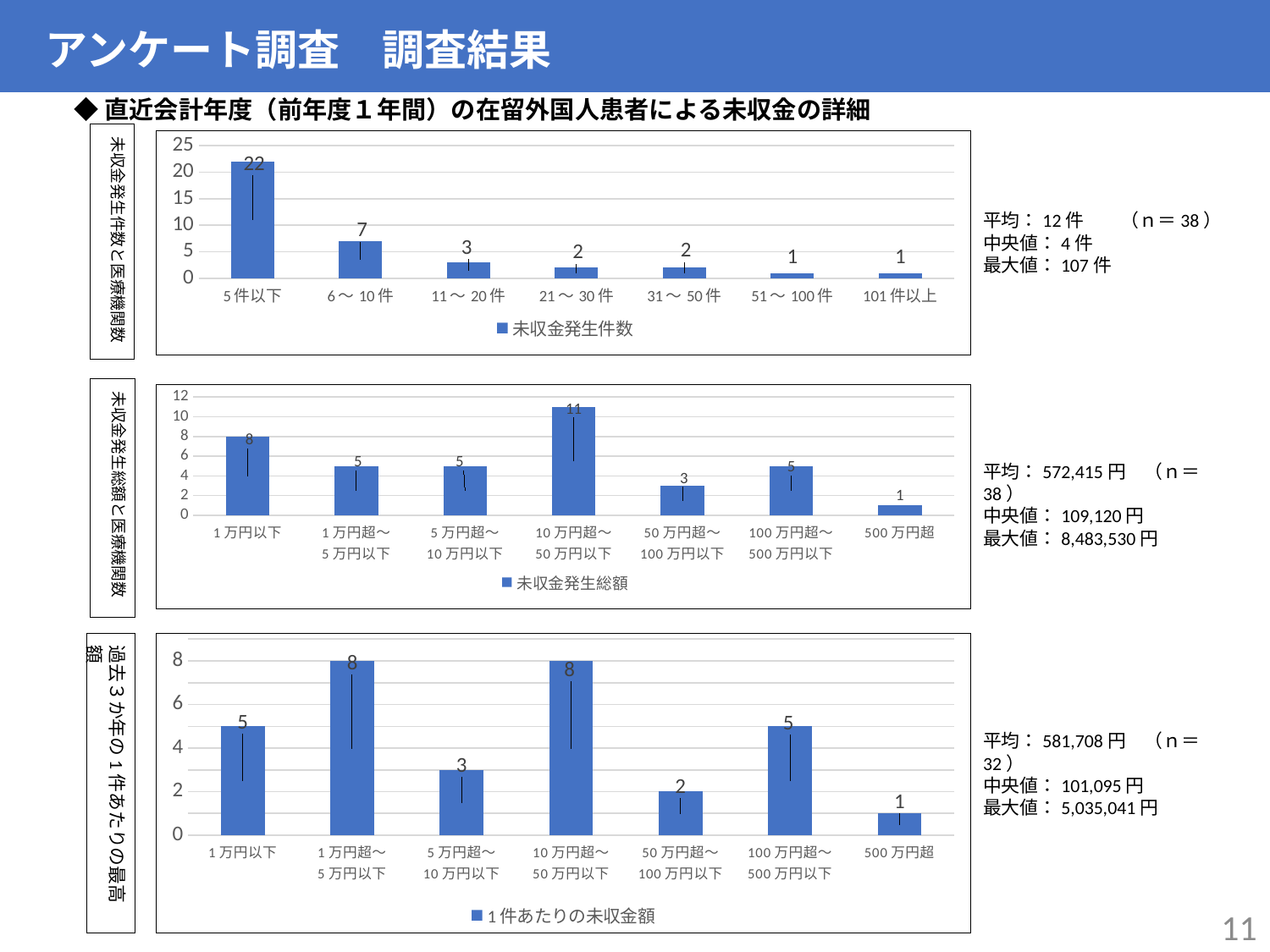

アンケート調査　調査結果
◆直近会計年度（前年度１年間）の在留外国人患者による未収金の詳細
未収金発生件数と医療機関数

### Chart

| Category | 未収金発生件数 |
|---|---|
| 5件以下 | 22.0 |
| 6～10件 | 7.0 |
| 11～20件 | 3.0 |
| 21～30件 | 2.0 |
| 31～50件 | 2.0 |
| 51～100件 | 1.0 |
| 101件以上 | 1.0 |
平均：12件　　（ｎ＝38）
中央値：4件
最大値：107件
未収金発生総額と医療機関数

### Chart

| Category | 未収金発生総額 |
|---|---|
| 1万円以下 | 8.0 |
| 1万円超～
5万円以下 | 5.0 |
| 5万円超～
10万円以下 | 5.0 |
| 10万円超～
50万円以下 | 11.0 |
| 50万円超～
100万円以下 | 3.0 |
| 100万円超～
500万円以下 | 5.0 |
| 500万円超 | 1.0 |
平均：572,415円　（ｎ＝38）
中央値：109,120円
最大値：8,483,530円

### Chart

| Category | 1件あたりの未収金額 |
|---|---|
| 1万円以下 | 5.0 |
| 1万円超～
5万円以下 | 8.0 |
| 5万円超～
10万円以下 | 3.0 |
| 10万円超～
50万円以下 | 8.0 |
| 50万円超～
100万円以下 | 2.0 |
| 100万円超～
500万円以下 | 5.0 |
| 500万円超 | 1.0 |
過去３か年の1件あたりの最高額
平均：581,708円　（ｎ＝32）
中央値：101,095円
最大値：5,035,041円
11